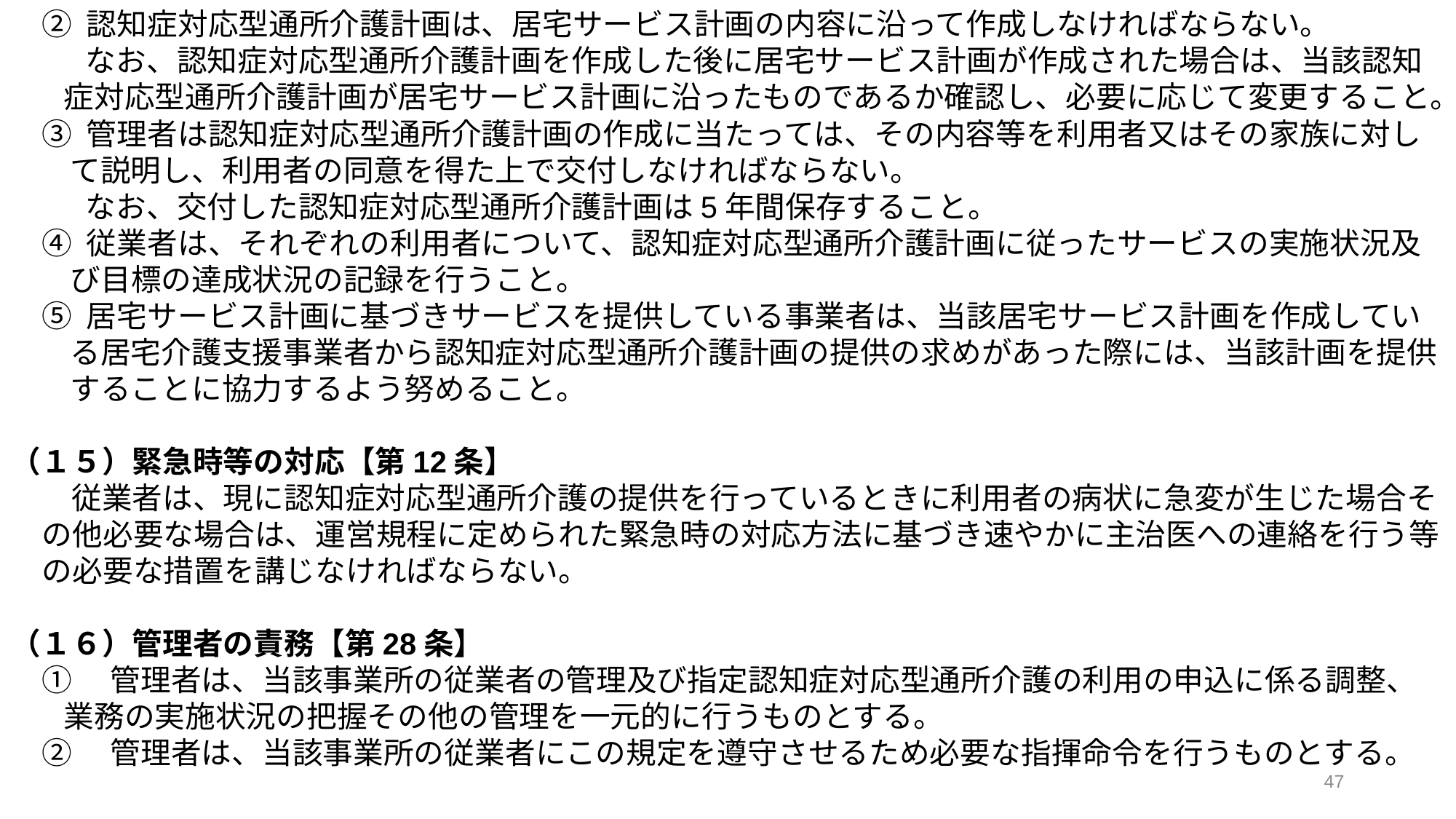

② 認知症対応型通所介護計画は、居宅サービス計画の内容に沿って作成しなければならない。
なお、認知症対応型通所介護計画を作成した後に居宅サービス計画が作成された場合は、当該認知症対応型通所介護計画が居宅サービス計画に沿ったものであるか確認し、必要に応じて変更すること。
③ 管理者は認知症対応型通所介護計画の作成に当たっては、その内容等を利用者又はその家族に対して説明し、利用者の同意を得た上で交付しなければならない。
なお、交付した認知症対応型通所介護計画は5年間保存すること。
④ 従業者は、それぞれの利用者について、認知症対応型通所介護計画に従ったサービスの実施状況及び目標の達成状況の記録を行うこと。
⑤ 居宅サービス計画に基づきサービスを提供している事業者は、当該居宅サービス計画を作成している居宅介護支援事業者から認知症対応型通所介護計画の提供の求めがあった際には、当該計画を提供することに協力するよう努めること。

（１５）緊急時等の対応【第12条】
　　従業者は、現に認知症対応型通所介護の提供を行っているときに利用者の病状に急変が生じた場合その他必要な場合は、運営規程に定められた緊急時の対応方法に基づき速やかに主治医への連絡を行う等の必要な措置を講じなければならない。

（１６）管理者の責務【第28条】
①　管理者は、当該事業所の従業者の管理及び指定認知症対応型通所介護の利用の申込に係る調整、業務の実施状況の把握その他の管理を一元的に行うものとする。
②　管理者は、当該事業所の従業者にこの規定を遵守させるため必要な指揮命令を行うものとする。

47